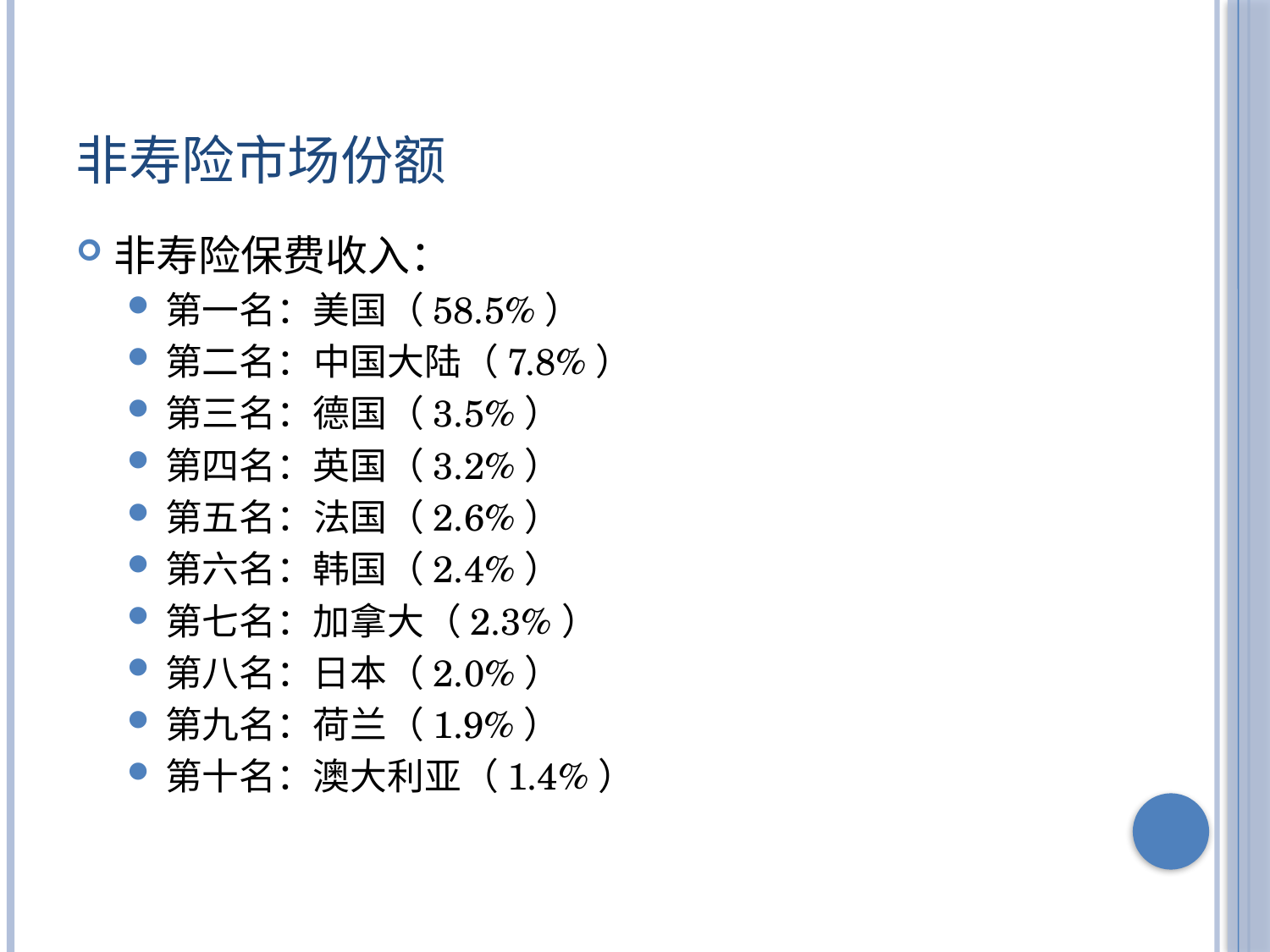

# 非寿险市场份额
非寿险保费收入：
第一名：美国（58.5%）
第二名：中国大陆（7.8%）
第三名：德国（3.5%）
第四名：英国（3.2%）
第五名：法国（2.6%）
第六名：韩国（2.4%）
第七名：加拿大（2.3%）
第八名：日本（2.0%）
第九名：荷兰（1.9%）
第十名：澳大利亚（1.4%）